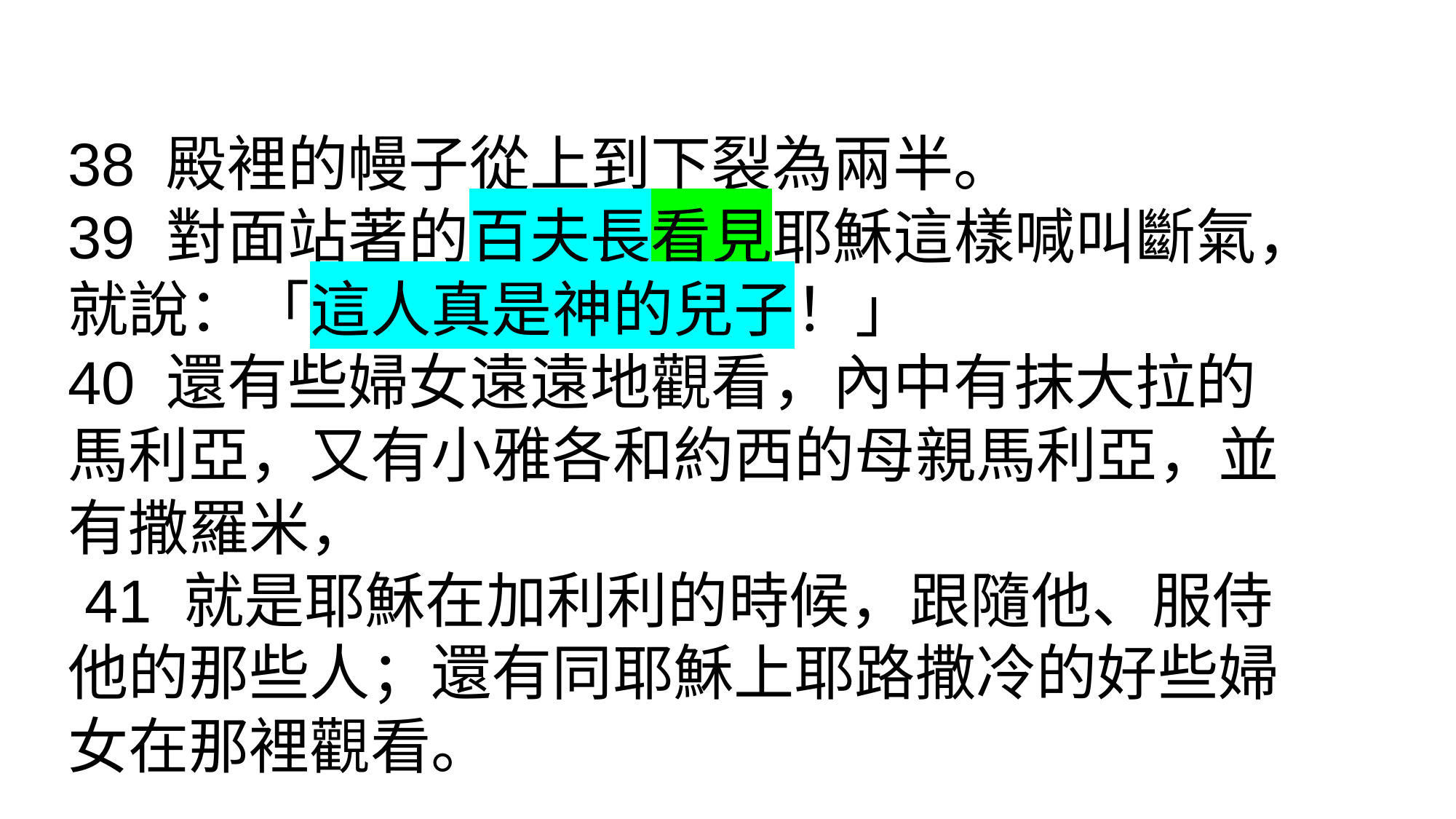

38 殿裡的幔子從上到下裂為兩半。
39 對面站著的百夫長看見耶穌這樣喊叫斷氣，就說：「這人真是神的兒子！」
40 還有些婦女遠遠地觀看，內中有抹大拉的馬利亞，又有小雅各和約西的母親馬利亞，並有撒羅米，
 41 就是耶穌在加利利的時候，跟隨他、服侍他的那些人；還有同耶穌上耶路撒冷的好些婦女在那裡觀看。